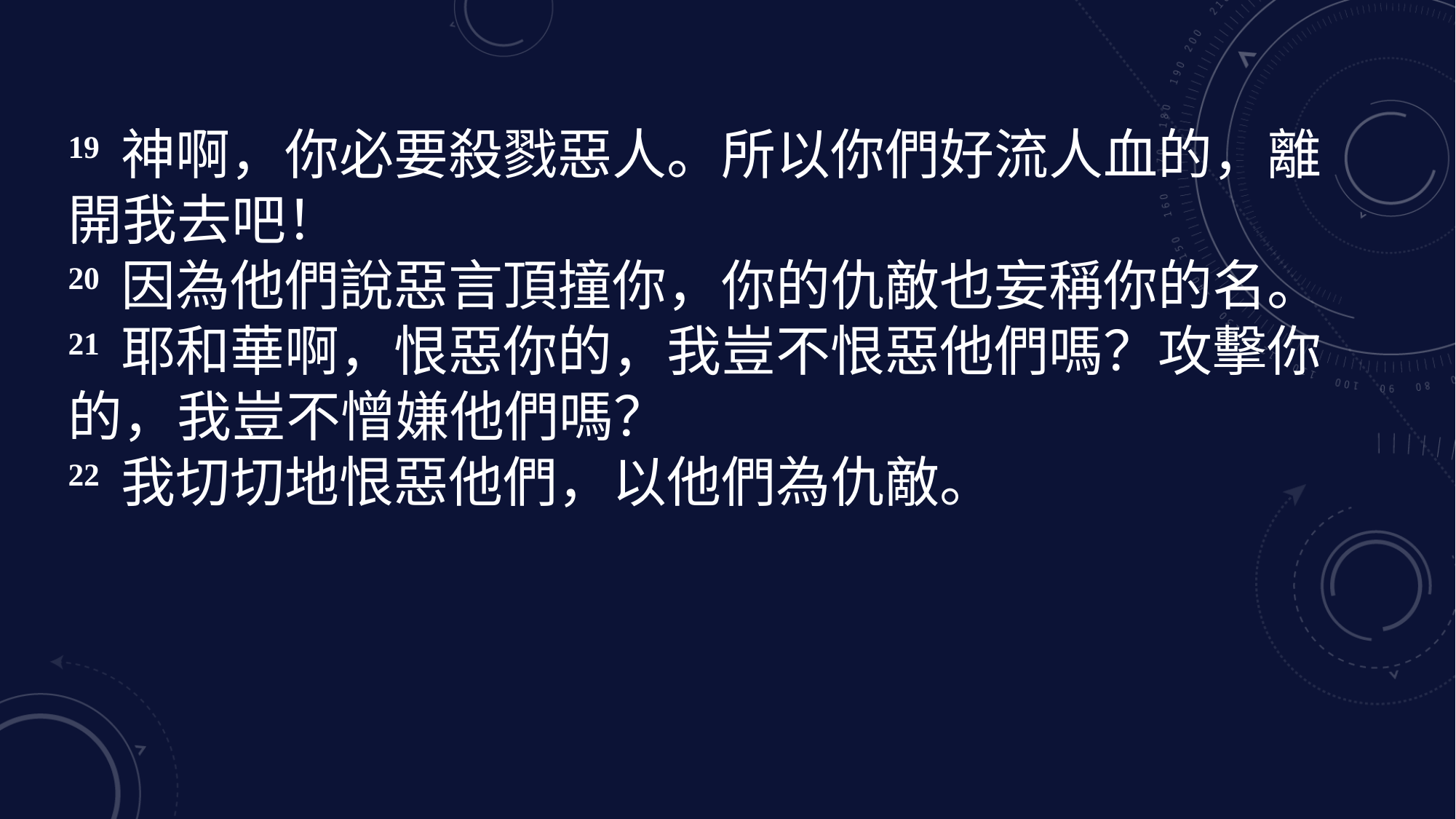

19 神啊，你必要殺戮惡人。所以你們好流人血的，離開我去吧！
20 因為他們說惡言頂撞你，你的仇敵也妄稱你的名。
21 耶和華啊，恨惡你的，我豈不恨惡他們嗎？攻擊你的，我豈不憎嫌他們嗎？
22 我切切地恨惡他們，以他們為仇敵。